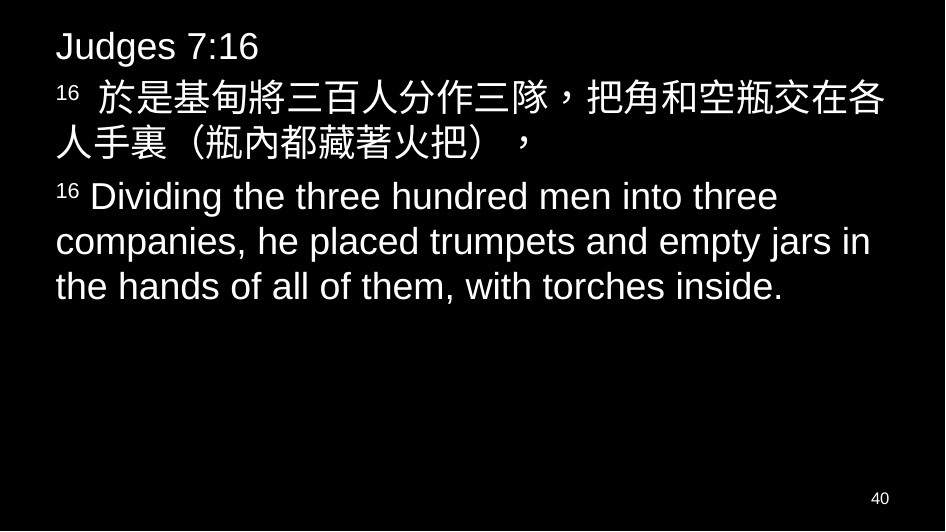

Judges 7:16
16 於是基甸將三百人分作三隊，把角和空瓶交在各人手裏（瓶內都藏著火把），
16 Dividing the three hundred men into three companies, he placed trumpets and empty jars in the hands of all of them, with torches inside.

40